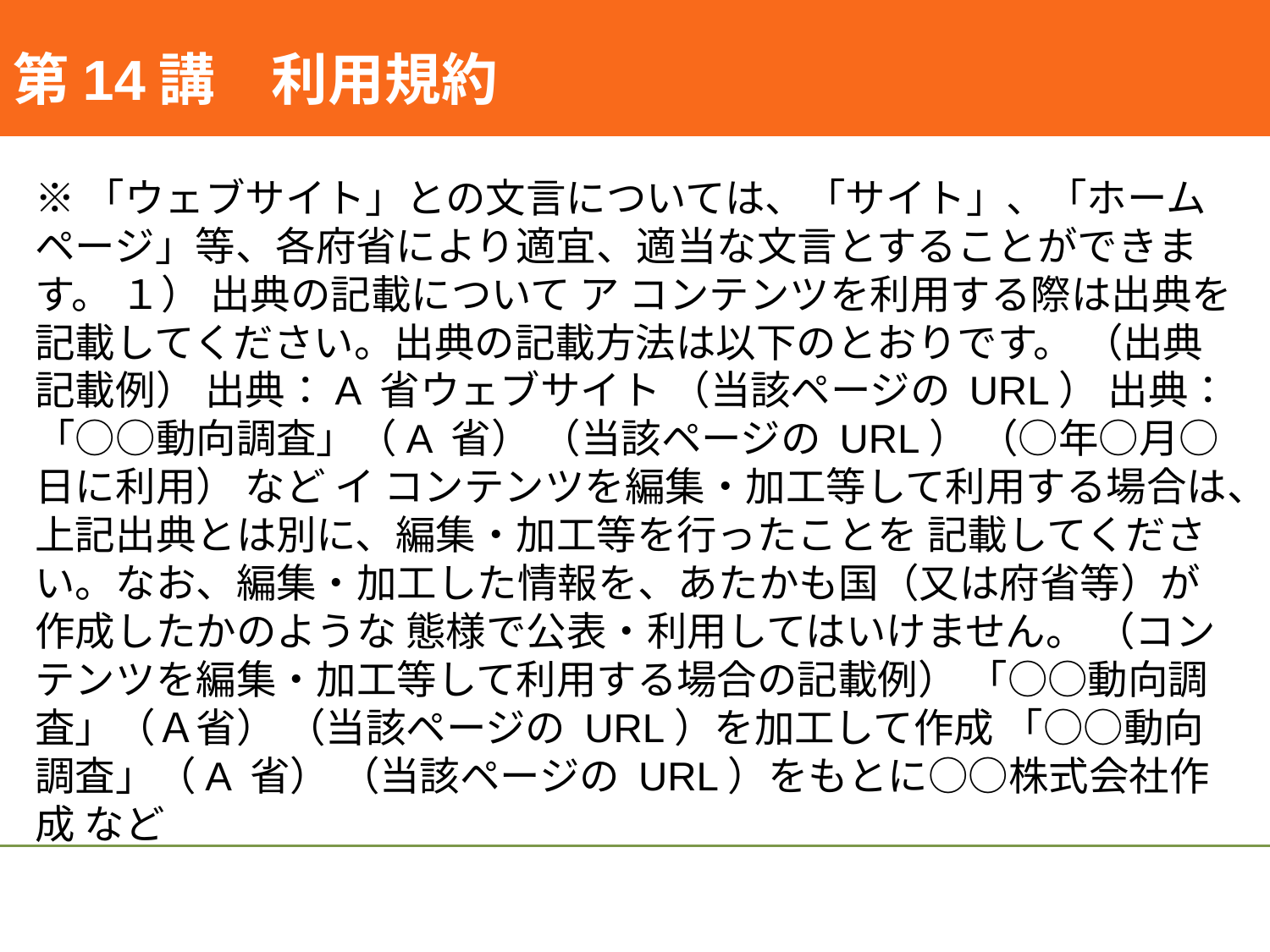

#
第14講　利用規約
※「ウェブサイト」との文言については、「サイト」、「ホームページ」等、各府省により適宜、適当な文言とすることができます。 １） 出典の記載について ア コンテンツを利用する際は出典を記載してください。出典の記載方法は以下のとおりです。 （出典記載例） 出典：A 省ウェブサイト （当該ページの URL） 出典：「○○動向調査」（A 省） （当該ページの URL） （○年○月○日に利用） など イ コンテンツを編集・加工等して利用する場合は、上記出典とは別に、編集・加工等を行ったことを 記載してください。なお、編集・加工した情報を、あたかも国（又は府省等）が作成したかのような 態様で公表・利用してはいけません。 （コンテンツを編集・加工等して利用する場合の記載例） 「○○動向調査」（Ａ省） （当該ページの URL）を加工して作成 「○○動向調査」（A 省） （当該ページの URL）をもとに○○株式会社作成 など